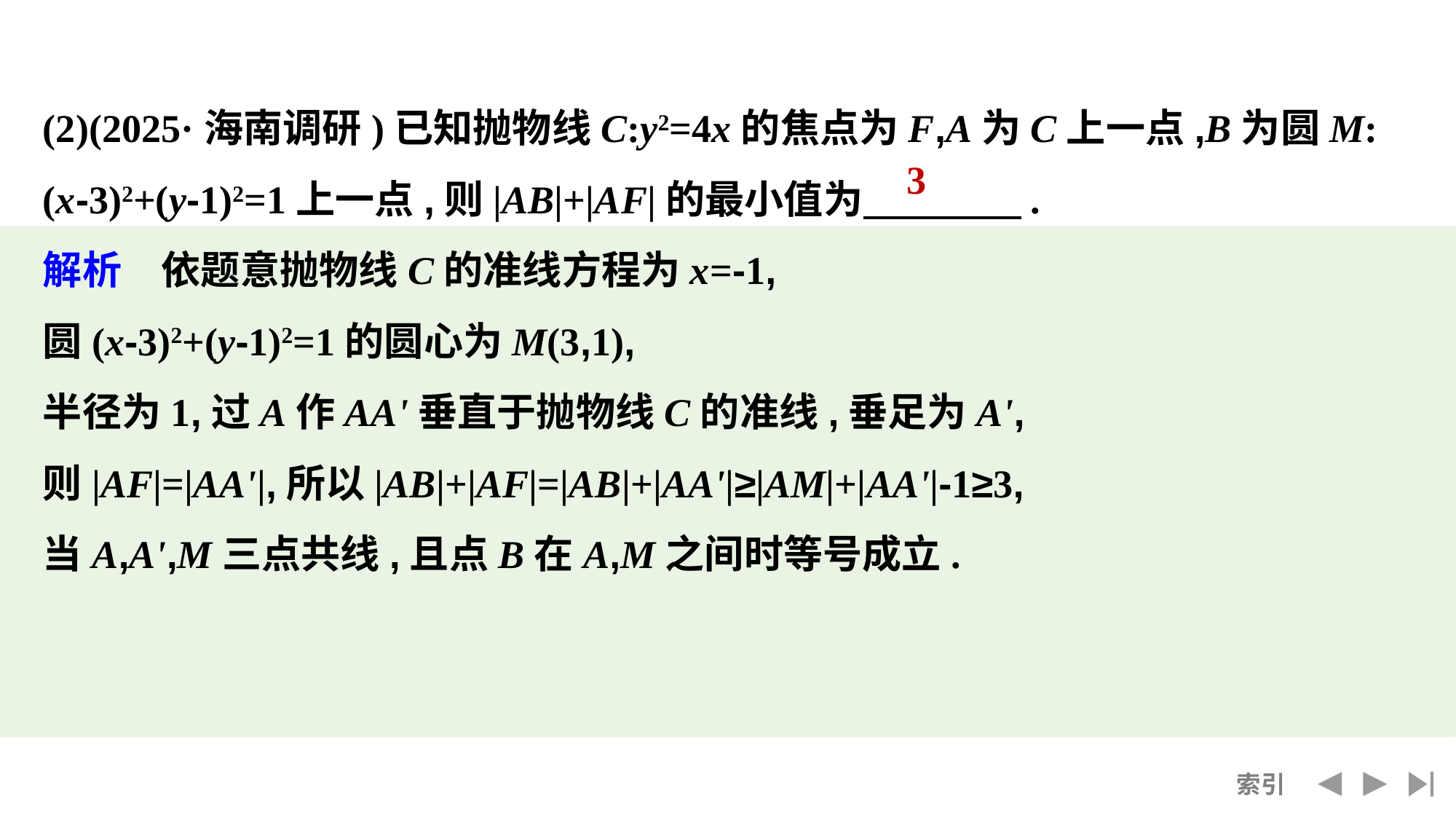

(2)(2025·海南调研)已知抛物线C:y2=4x的焦点为F,A为C上一点,B为圆M:
(x-3)2+(y-1)2=1上一点,则|AB|+|AF|的最小值为　　　　.
解析　依题意抛物线C的准线方程为x=-1,
圆(x-3)2+(y-1)2=1的圆心为M(3,1),
半径为1,过A作AA'垂直于抛物线C的准线,垂足为A',
则|AF|=|AA'|,所以|AB|+|AF|=|AB|+|AA'|≥|AM|+|AA'|-1≥3,
当A,A',M三点共线,且点B在A,M之间时等号成立.
3